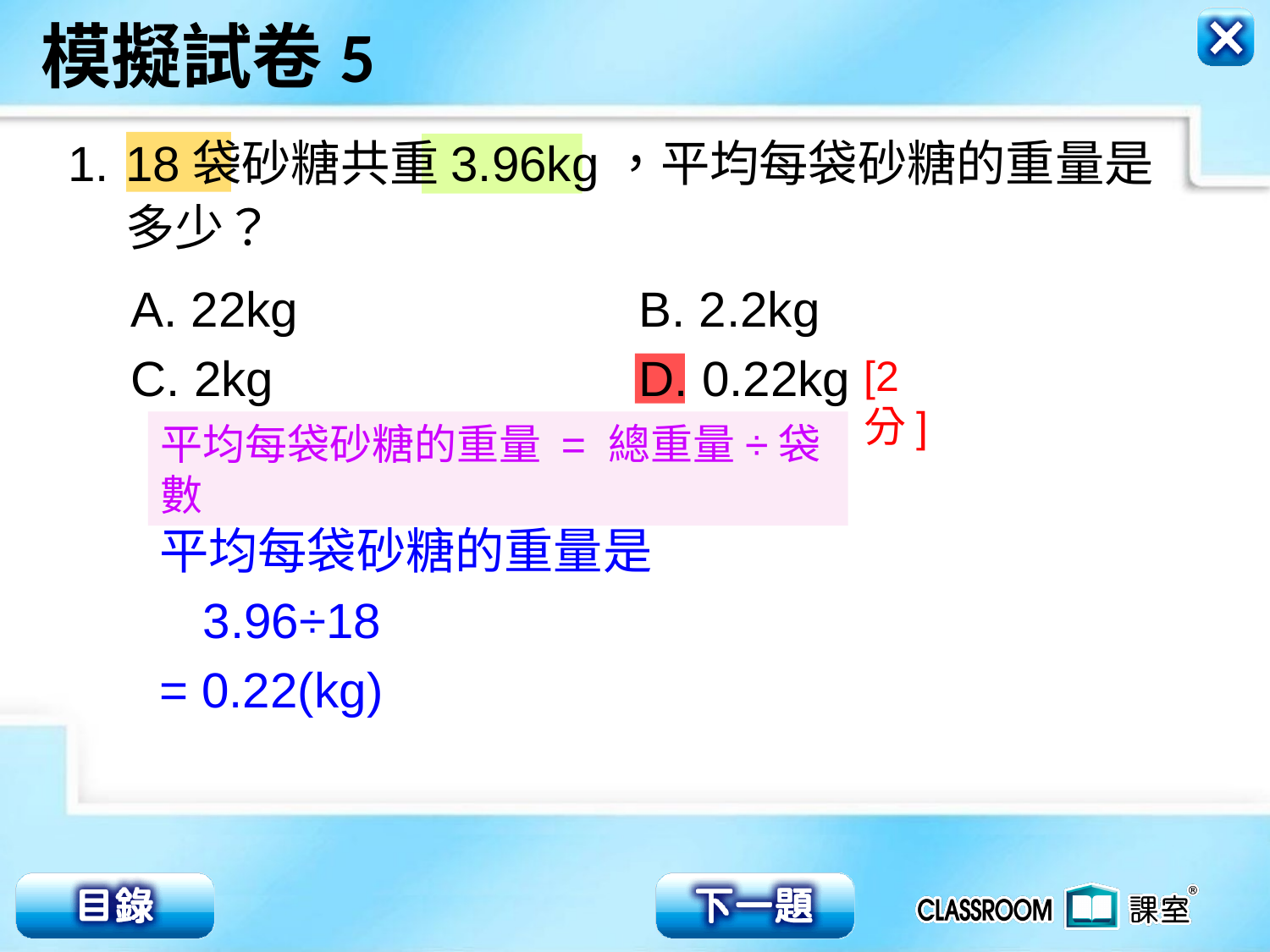

1.
18袋砂糖共重3.96kg，平均每袋砂糖的重量是
多少？

A. 22kg			B. 2.2kg
C. 2kg			D. 0.22kg
[2分]

平均每袋砂糖的重量 = 總重量÷袋數
平均每袋砂糖的重量是
3.96÷18
= 0.22(kg)